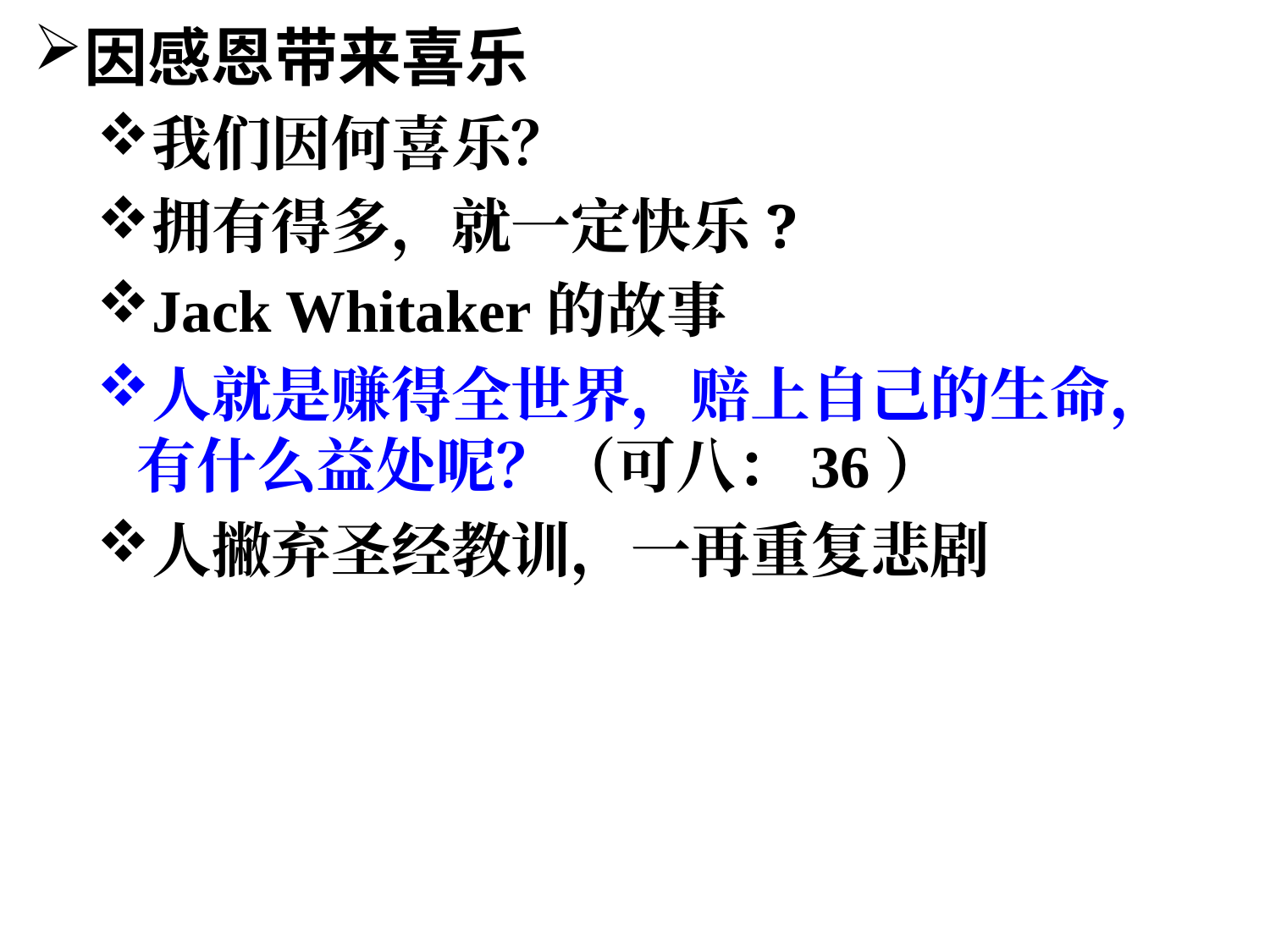

因感恩带来喜乐
我们因何喜乐？
拥有得多，就一定快乐?
Jack Whitaker的故事
人就是赚得全世界，赔上自己的生命，有什么益处呢？（可八：36）
人撇弃圣经教训，一再重复悲剧